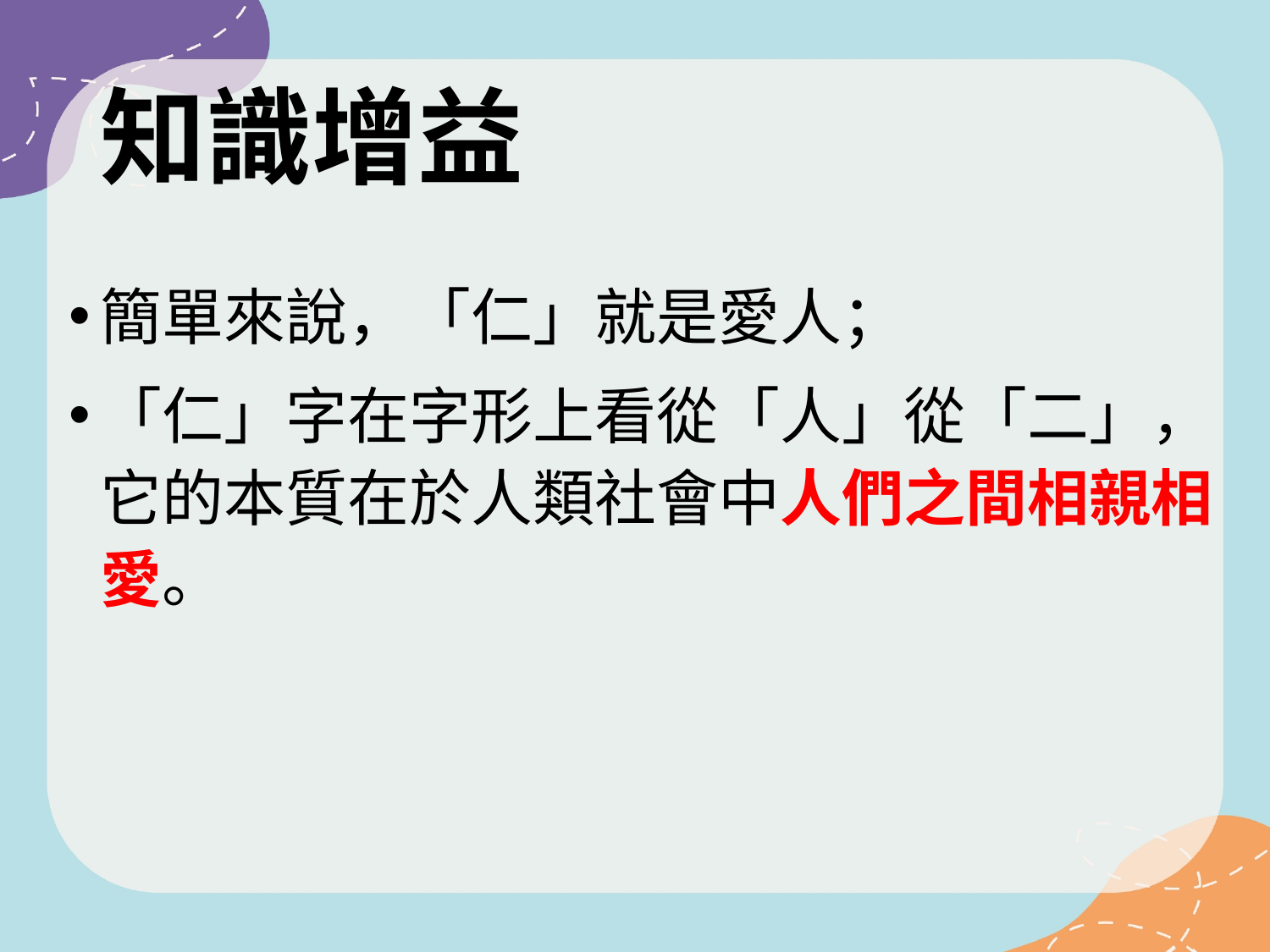

# 知識增益
簡單來說，「仁」就是愛人；
「仁」字在字形上看從「人」從「二」，它的本質在於人類社會中人們之間相親相愛。